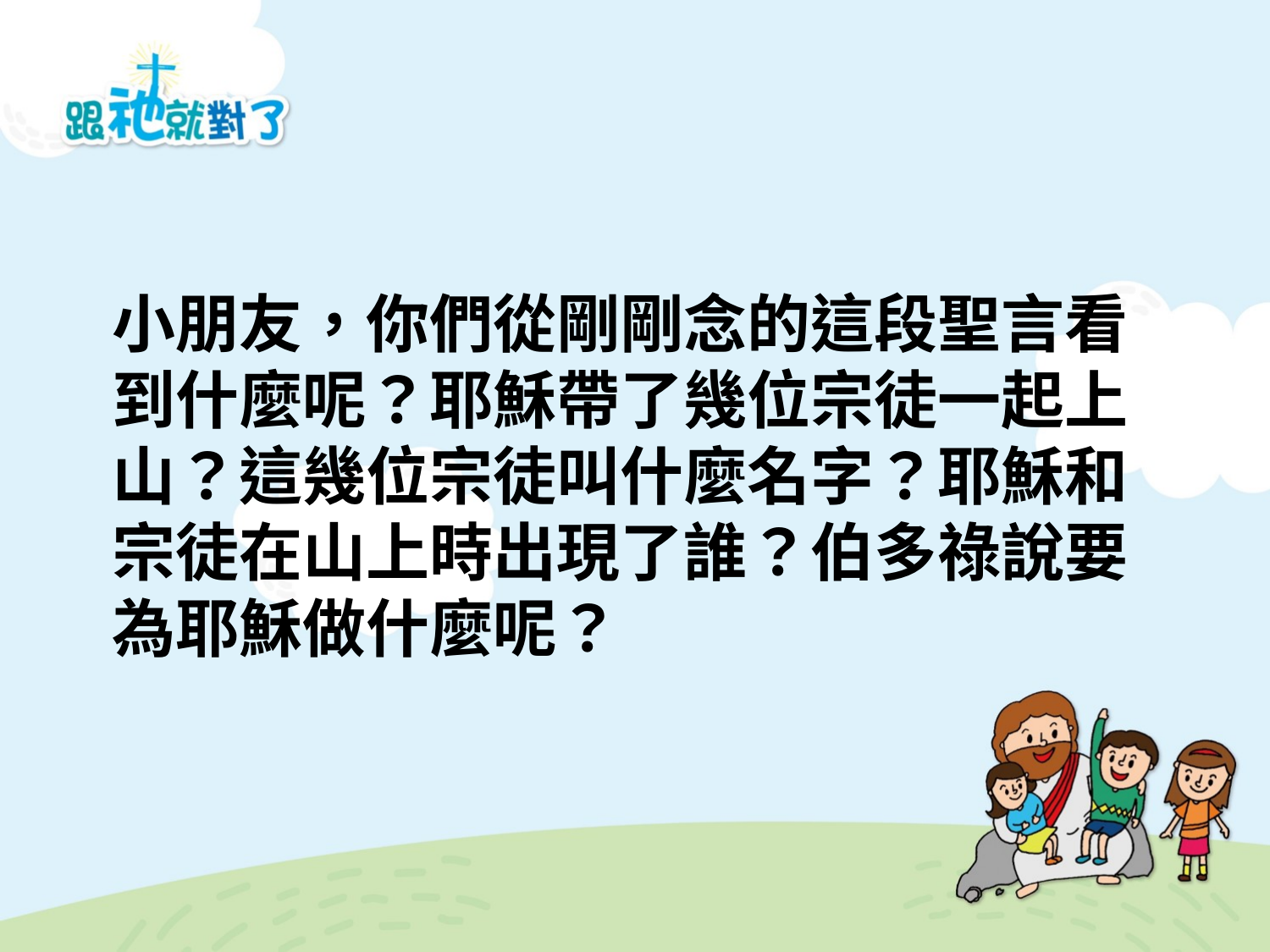

小朋友，你們從剛剛念的這段聖言看到什麼呢？耶穌帶了幾位宗徒一起上山？這幾位宗徒叫什麼名字？耶穌和宗徒在山上時出現了誰？伯多祿說要為耶穌做什麼呢？